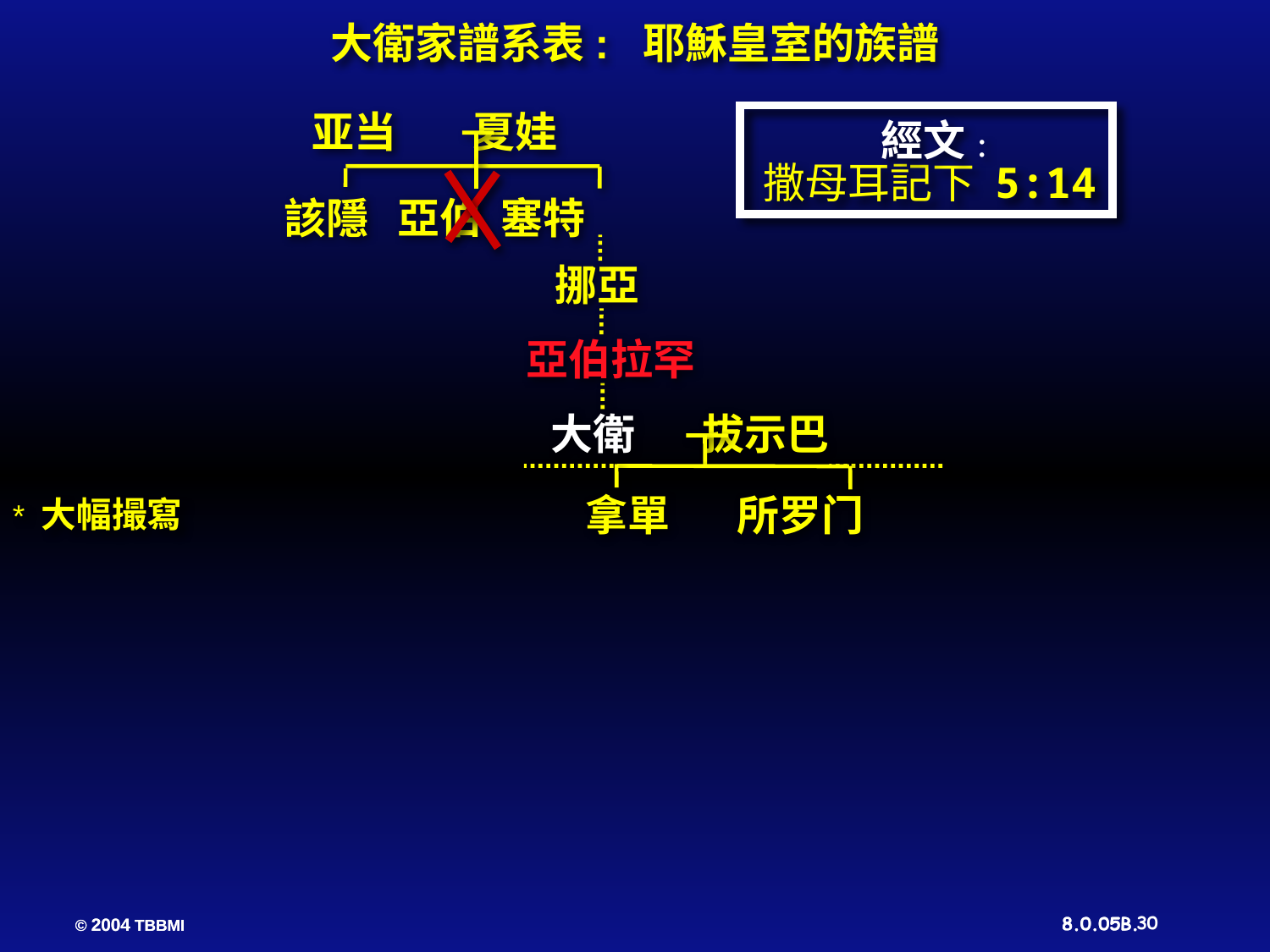

大衛家譜系表:  耶穌皇室的族譜

亚当        夏娃

經文:

撒母耳記下 5:14

該隱   亞伯  塞特

 挪亞

   亞伯拉罕

 大衛       拔示巴

      拿單       所罗门
* 大幅撮寫

30